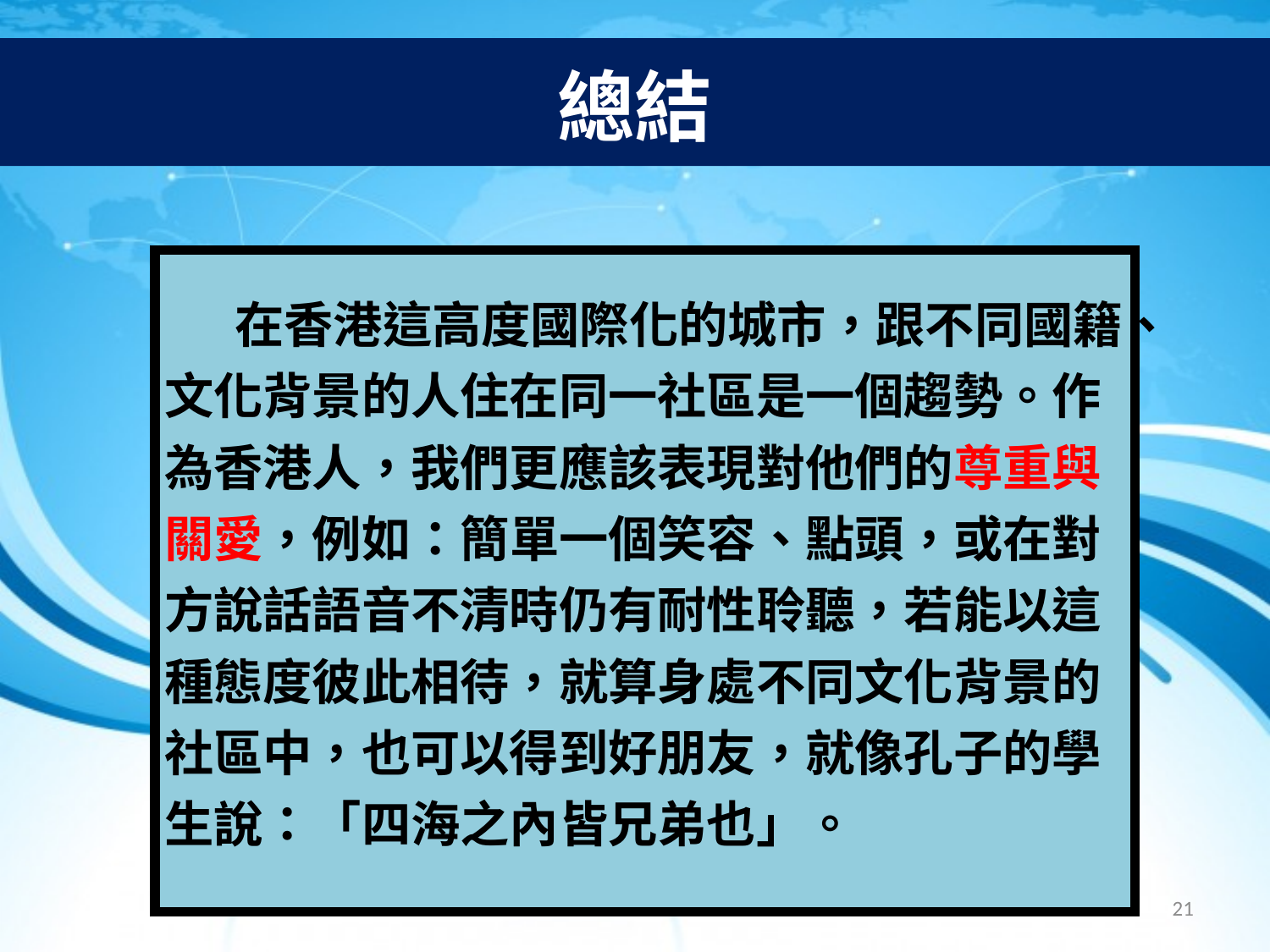

# 總結
| 在香港這高度國際化的城市，跟不同國籍、文化背景的人住在同一社區是一個趨勢。作為香港人，我們更應該表現對他們的尊重與關愛，例如：簡單一個笑容、點頭，或在對方說話語音不清時仍有耐性聆聽，若能以這種態度彼此相待，就算身處不同文化背景的社區中，也可以得到好朋友，就像孔子的學生說：「四海之內皆兄弟也」。 |
| --- |
21